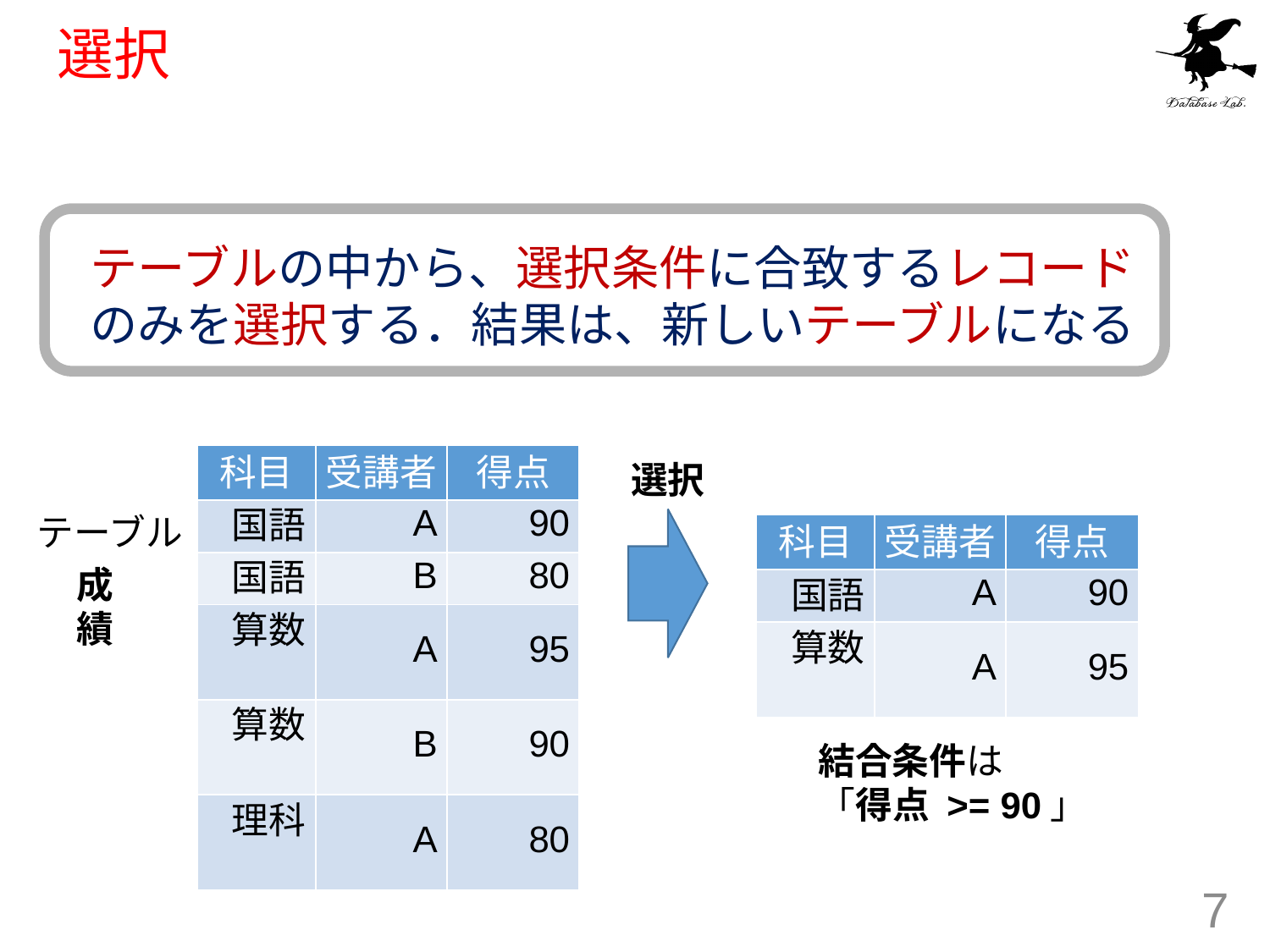

# 選択

テーブルの中から、選択条件に合致するレコード
のみを選択する．結果は、新しいテーブルになる
| 科目 | 受講者 | 得点 |
| --- | --- | --- |
| 国語 | A | 90 |
| 国語 | B | 80 |
| 算数 | A | 95 |
| 算数 | B | 90 |
| 理科 | A | 80 |
選択
テーブル

| 科目 | 受講者 | 得点 |
| --- | --- | --- |
| 国語 | A | 90 |
| 算数 | A | 95 |
成績
新しいテーブル
結合条件は
「得点 >= 90」
7